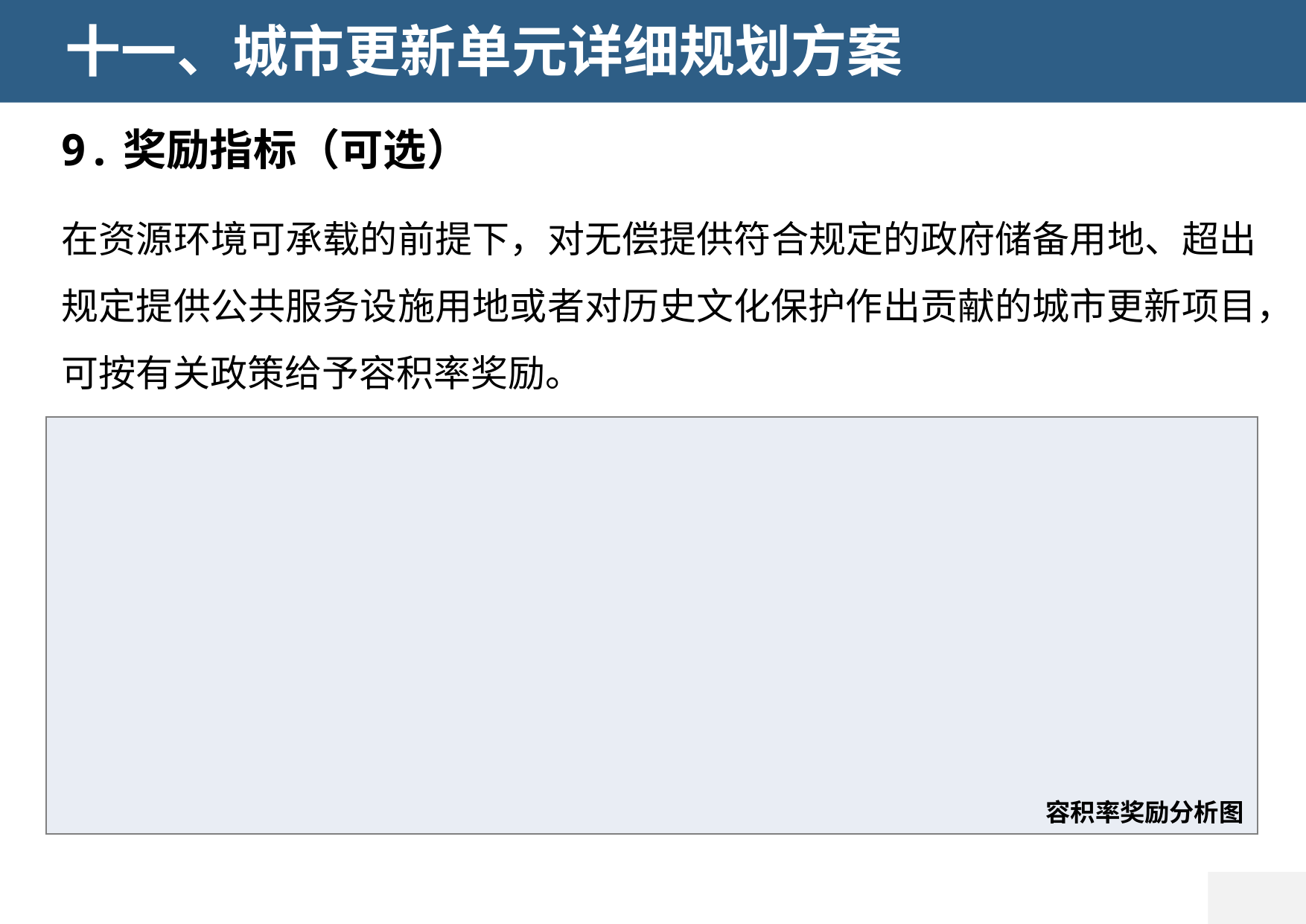

十一、城市更新单元详细规划方案
9.奖励指标（可选）
在资源环境可承载的前提下，对无偿提供符合规定的政府储备用地、超出规定提供公共服务设施用地或者对历史文化保护作出贡献的城市更新项目，可按有关政策给予容积率奖励。

容积率奖励分析图
66